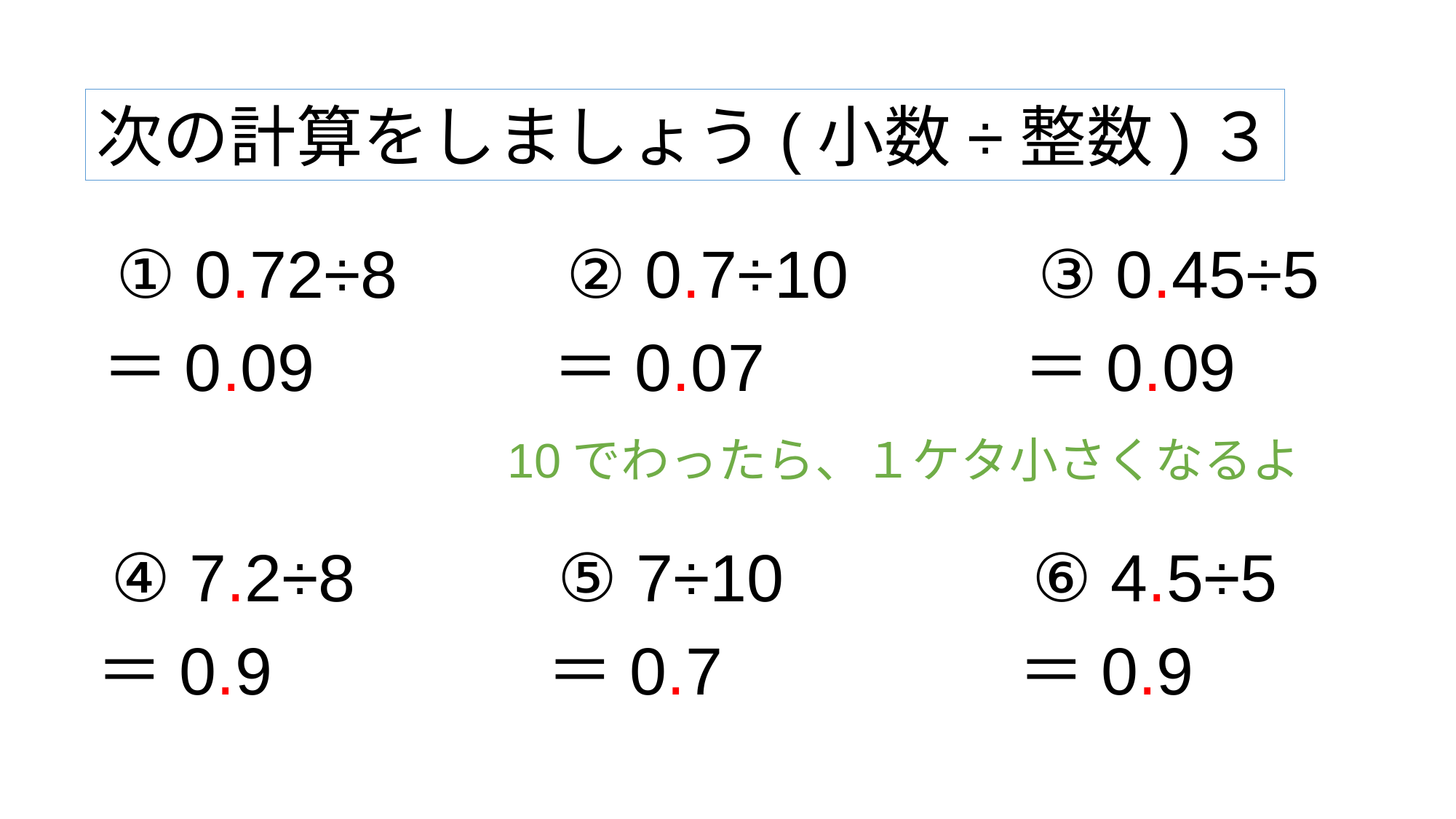

次の計算をしましょう(小数÷整数)３
① 0.72÷8
② 0.7÷10
③ 0.45÷5
＝0.09
＝0.07
＝0.09
10でわったら、１ケタ小さくなるよ
④ 7.2÷8
⑤ 7÷10
⑥ 4.5÷5
＝0.9
＝0.7
＝0.9